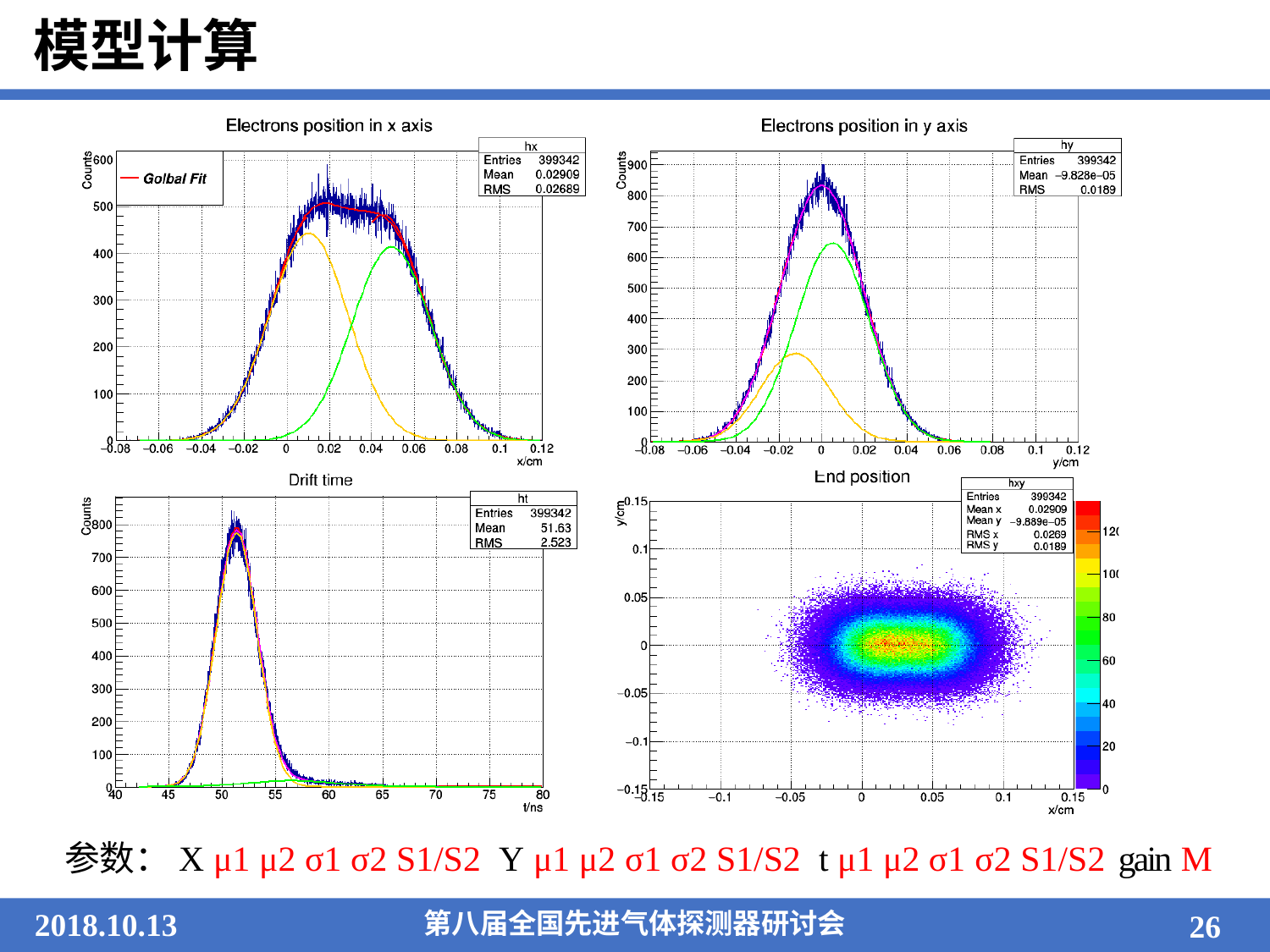

模型计算

参数：X μ1 μ2 σ1 σ2 S1/S2  Y μ1 μ2 σ1 σ2 S1/S2  t μ1 μ2 σ1 σ2 S1/S2  gain M